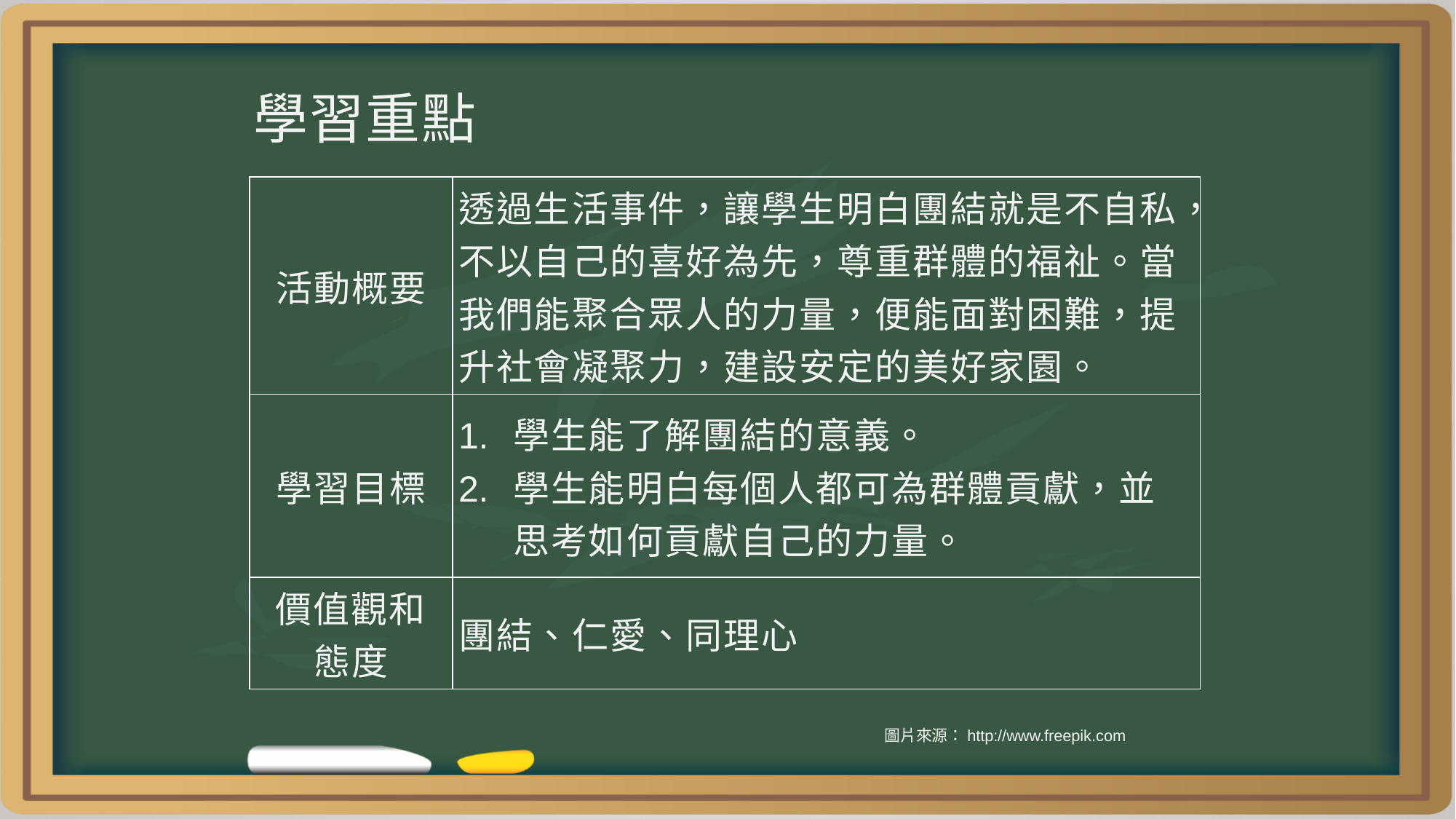

學習重點
| 活動概要 | 透過生活事件，讓學生明白團結就是不自私，不以自己的喜好為先，尊重群體的福祉。當我們能聚合眾人的力量，便能面對困難，提升社會凝聚力，建設安定的美好家園。 |
| --- | --- |
| 學習目標 | 學生能了解團結的意義。 學生能明白每個人都可為群體貢獻，並思考如何貢獻自己的力量。 |
| 價值觀和 態度 | 團結、仁愛、同理心 |
圖片來源：http://www.freepik.com